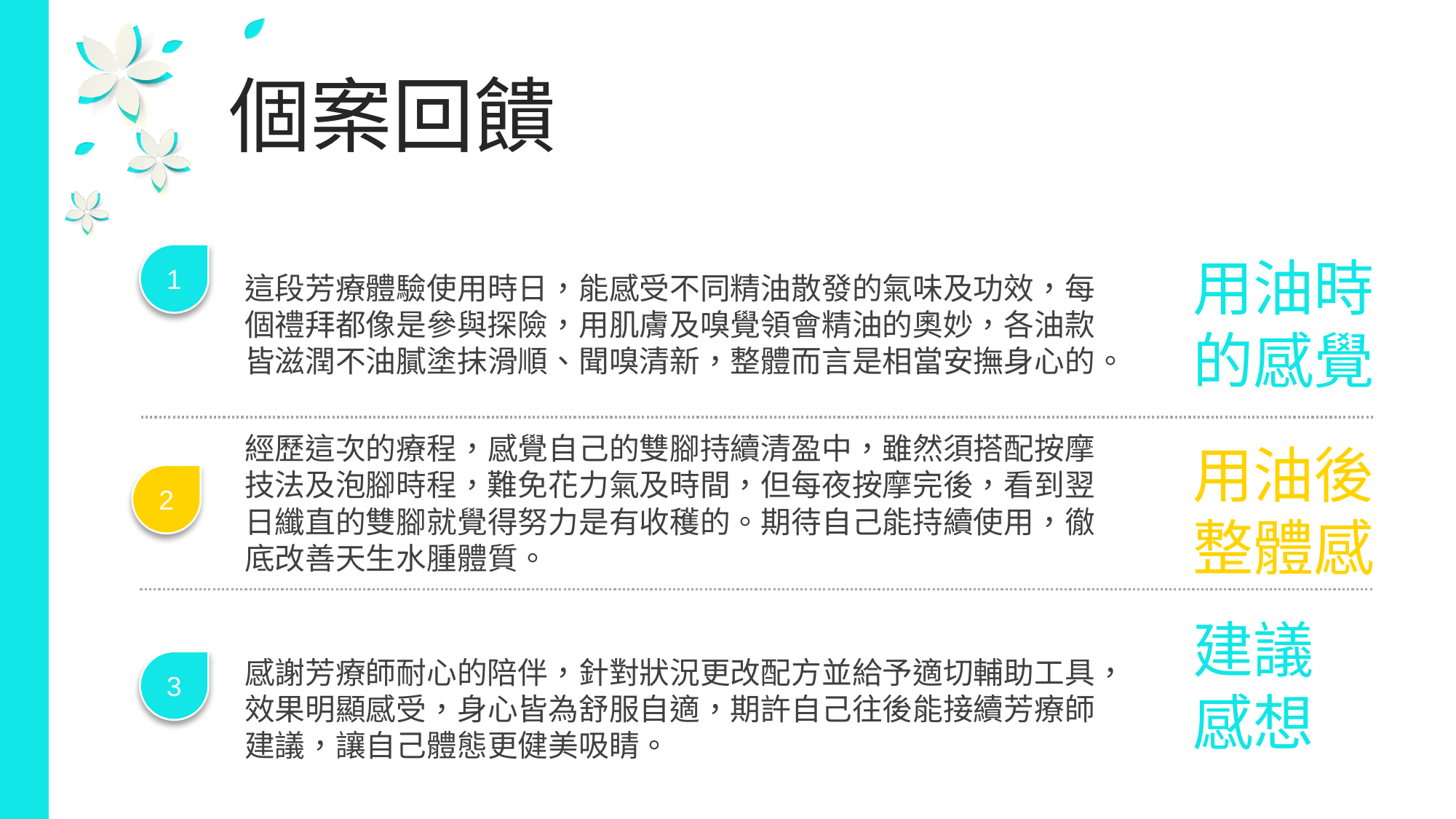

個案回饋
1
用油時的感覺
這段芳療體驗使用時日，能感受不同精油散發的氣味及功效，每個禮拜都像是參與探險，用肌膚及嗅覺領會精油的奧妙，各油款皆滋潤不油膩塗抹滑順、聞嗅清新，整體而言是相當安撫身心的。

經歷這次的療程，感覺自己的雙腳持續清盈中，雖然須搭配按摩技法及泡腳時程，難免花力氣及時間，但每夜按摩完後，看到翌日纖直的雙腳就覺得努力是有收穫的。期待自己能持續使用，徹底改善天生水腫體質。
用油後
整體感
2

建議
感想
感謝芳療師耐心的陪伴，針對狀況更改配方並給予適切輔助工具，效果明顯感受，身心皆為舒服自適，期許自己往後能接續芳療師建議，讓自己體態更健美吸睛。
3